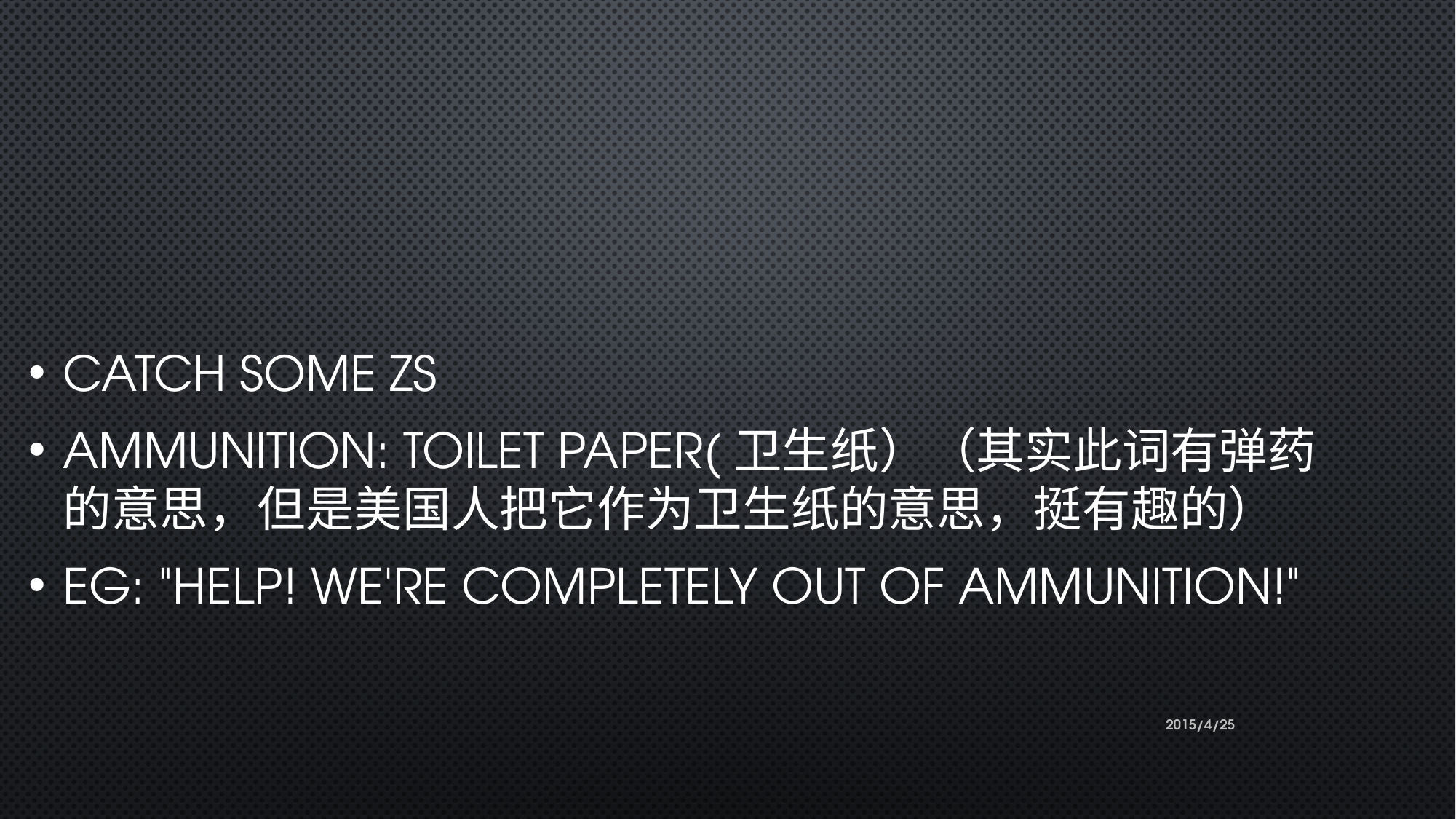

#

catch some Zs
ammunition: toilet paper(卫生纸）（其实此词有弹药的意思，但是美国人把它作为卫生纸的意思，挺有趣的）
eg: "Help! We're completely out of ammunition!"
2015/4/25